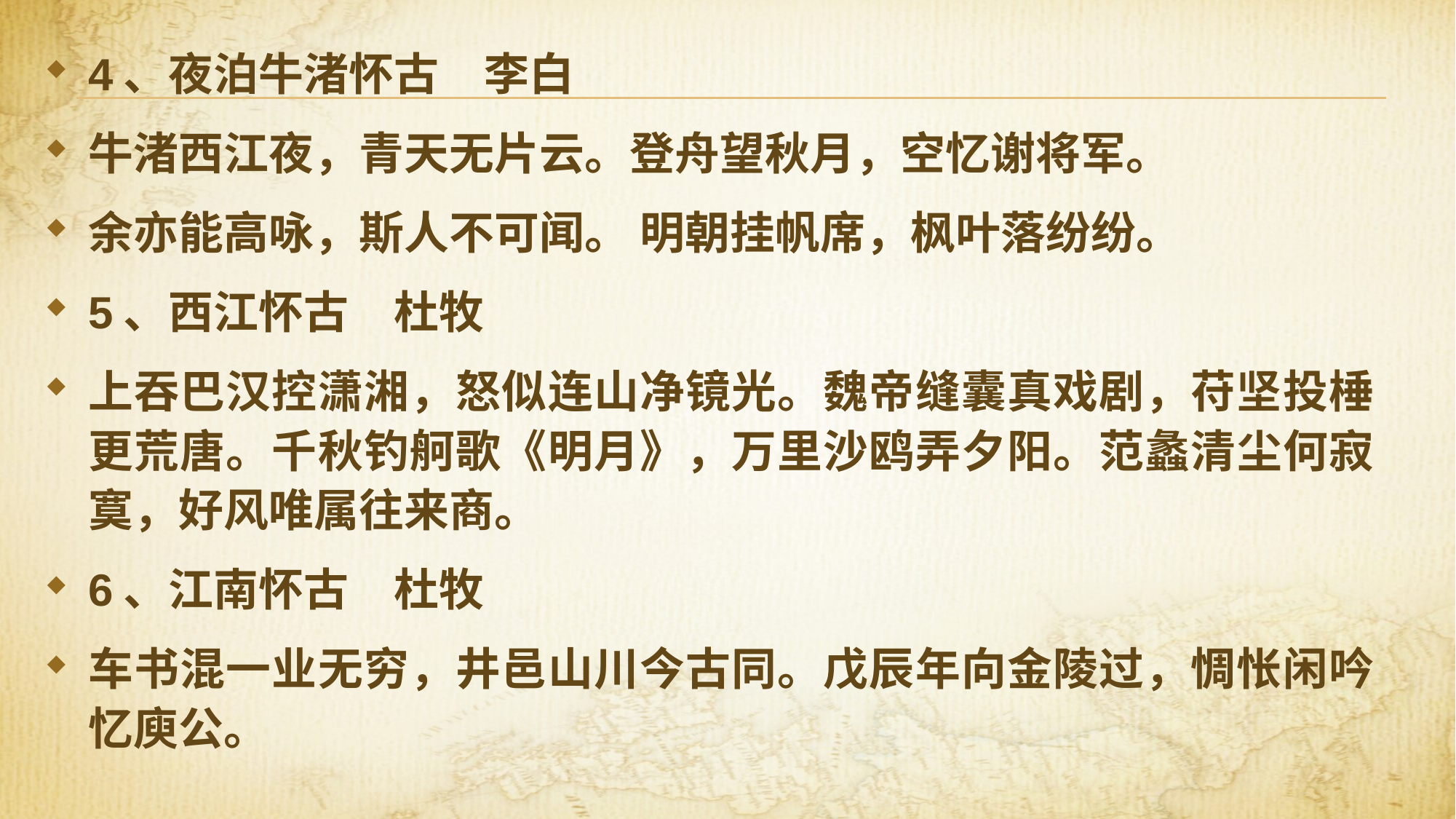

#
4、夜泊牛渚怀古　李白
牛渚西江夜，青天无片云。登舟望秋月，空忆谢将军。
余亦能高咏，斯人不可闻。 明朝挂帆席，枫叶落纷纷。
5、西江怀古　杜牧
上吞巴汉控潇湘，怒似连山净镜光。魏帝缝囊真戏剧，苻坚投棰更荒唐。千秋钓舸歌《明月》，万里沙鸥弄夕阳。范蠡清尘何寂寞，好风唯属往来商。
6、江南怀古　杜牧
车书混一业无穷，井邑山川今古同。戊辰年向金陵过，惆怅闲吟忆庾公。